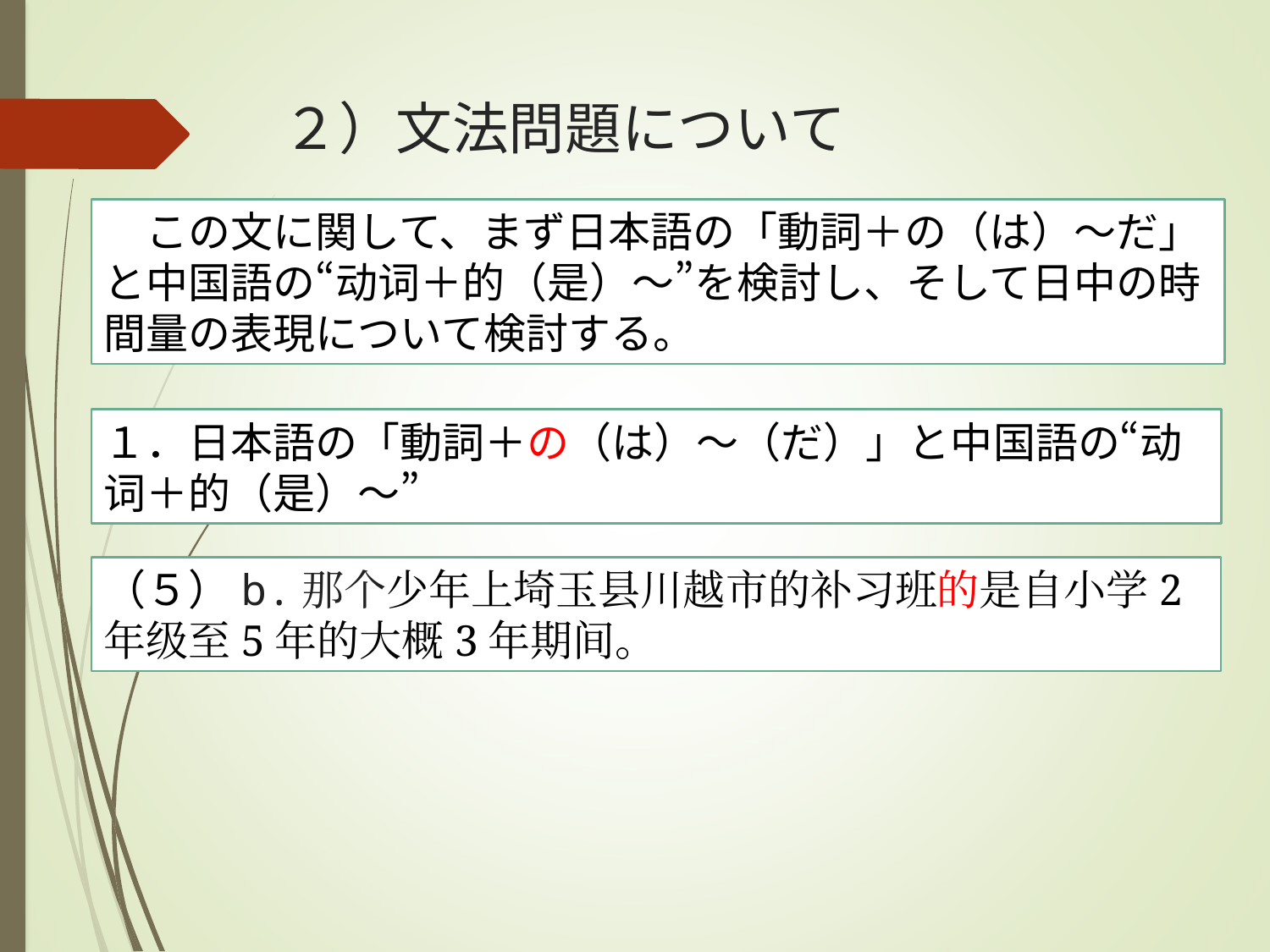

# ２）文法問題について
　この文に関して、まず日本語の「動詞＋の（は）～だ」と中国語の“动词＋的（是）～”を検討し、そして日中の時間量の表現について検討する。
１．日本語の「動詞＋の（は）～（だ）」と中国語の“动词＋的（是）～”
（５）b.那个少年上埼玉县川越市的补习班的是自小学2年级至5年的大概3年期间。